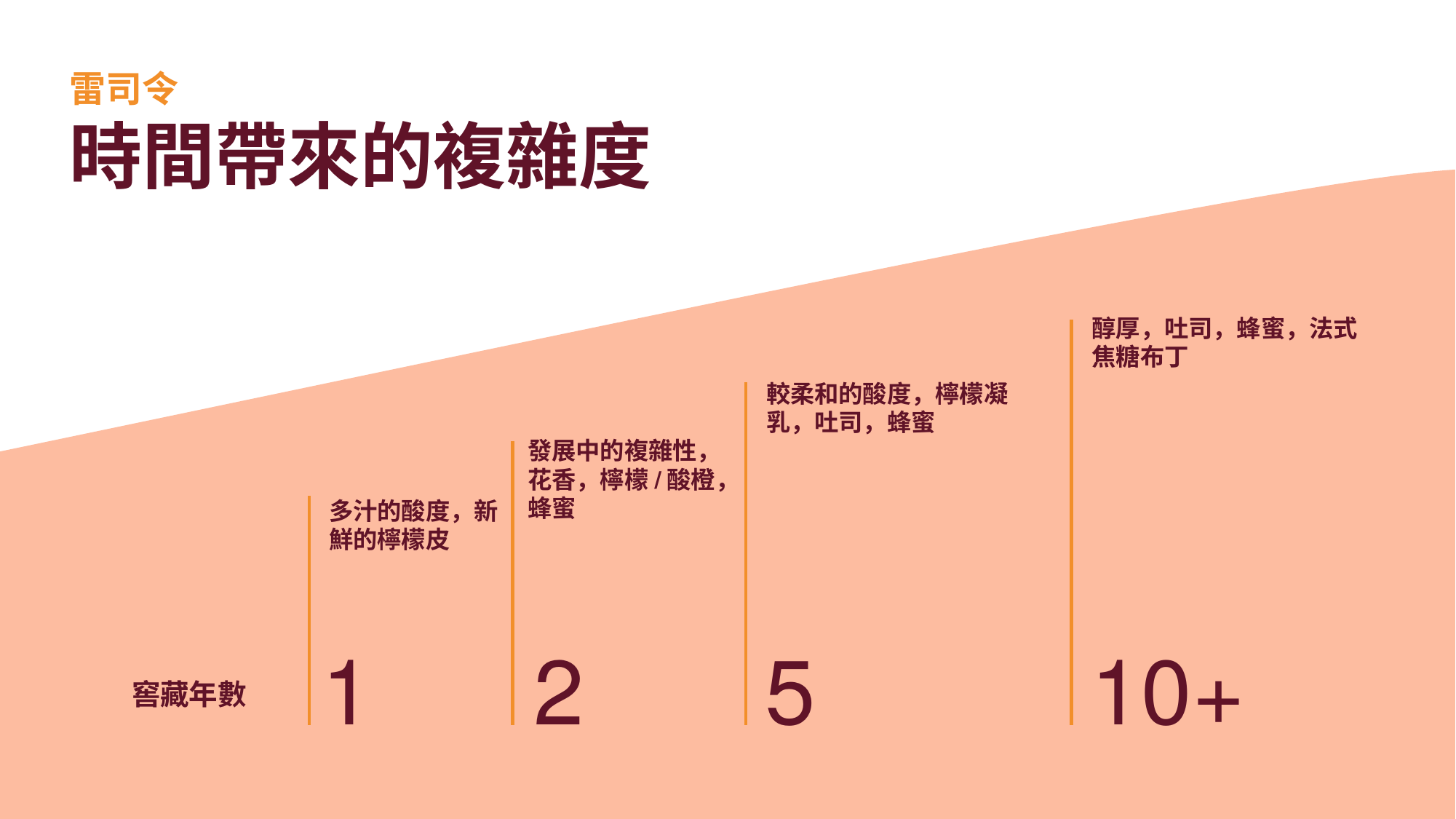

雷司令
時間帶來的複雜度

醇厚，吐司，蜂蜜，法式焦糖布丁
較柔和的酸度，檸檬凝乳，吐司，蜂蜜
發展中的複雜性，花香，檸檬/酸橙，蜂蜜
多汁的酸度，新鮮的檸檬皮
1
2
5
10+
窖藏年數